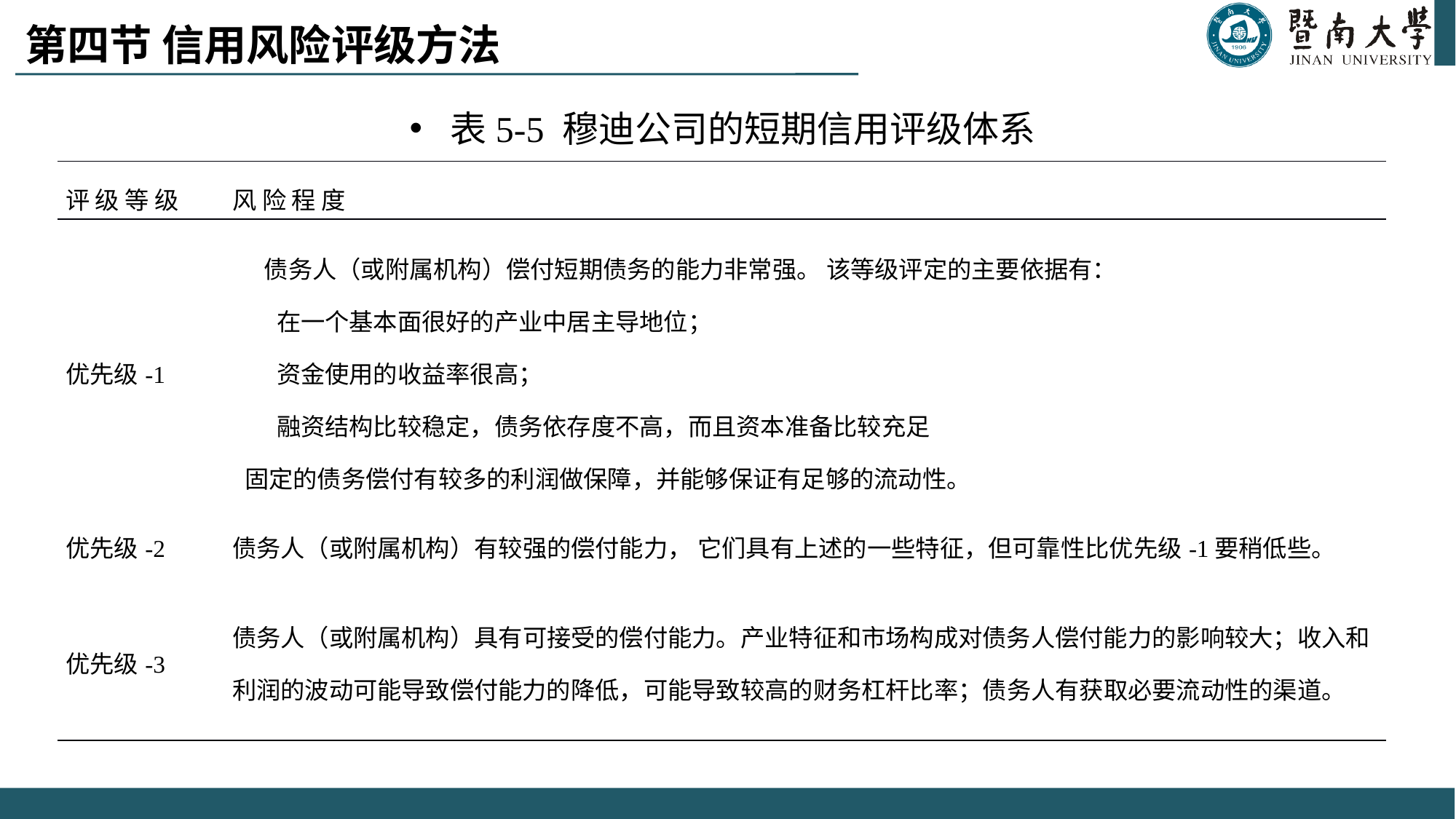

# 第四节 信用风险评级方法
表5-5 穆迪公司的短期信用评级体系
| 评 级 等 级 | 风 险 程 度 |
| --- | --- |
| 优先级-1 | 债务人（或附属机构）偿付短期债务的能力非常强。 该等级评定的主要依据有：  在一个基本面很好的产业中居主导地位；  资金使用的收益率很高；  融资结构比较稳定，债务依存度不高，而且资本准备比较充足  固定的债务偿付有较多的利润做保障，并能够保证有足够的流动性。 |
| 优先级-2 | 债务人（或附属机构）有较强的偿付能力， 它们具有上述的一些特征，但可靠性比优先级-1要稍低些。 |
| 优先级-3 | 债务人（或附属机构）具有可接受的偿付能力。产业特征和市场构成对债务人偿付能力的影响较大；收入和利润的波动可能导致偿付能力的降低，可能导致较高的财务杠杆比率；债务人有获取必要流动性的渠道。 |